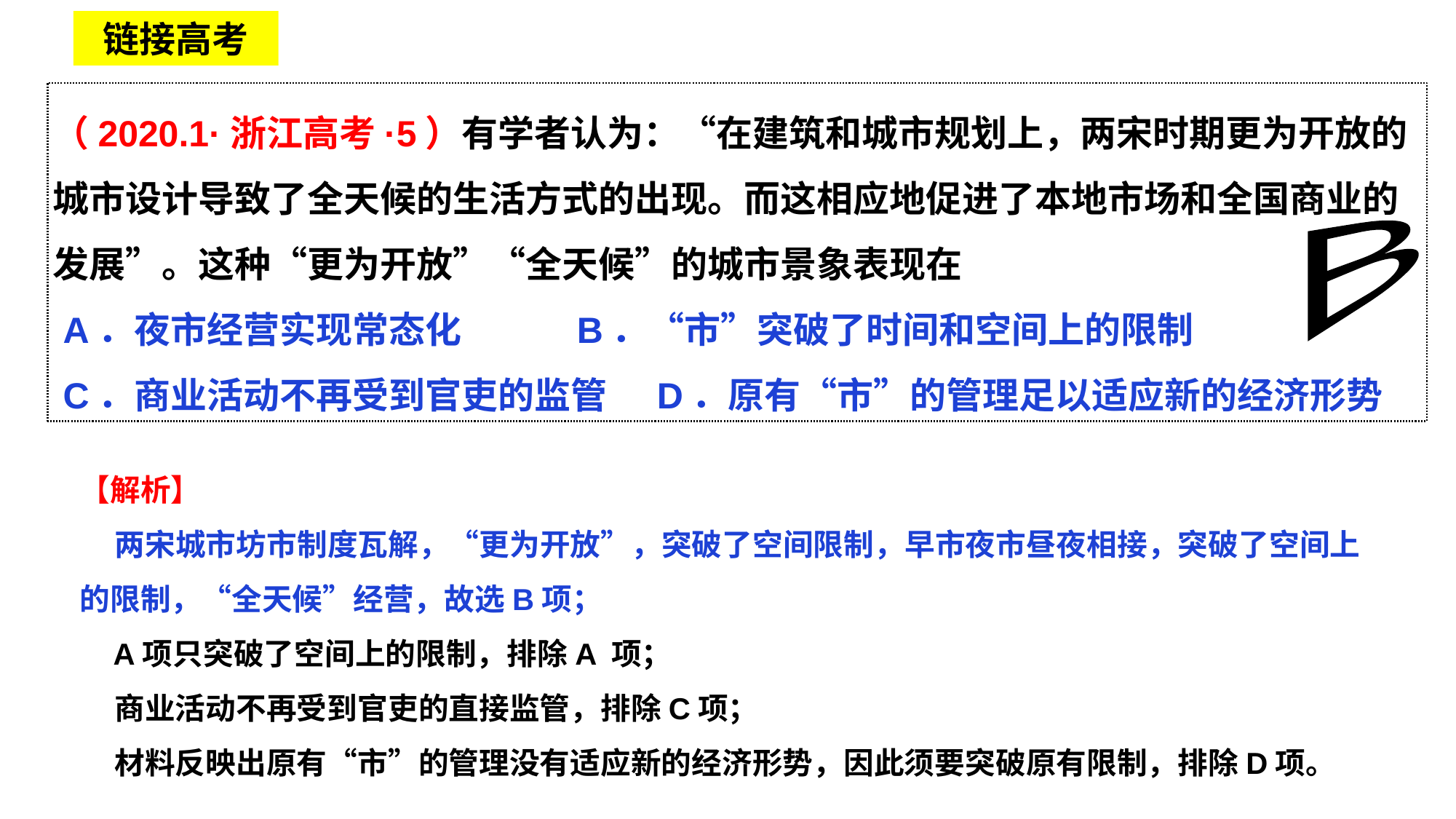

链接高考
（2020.1·浙江高考·5）有学者认为：“在建筑和城市规划上，两宋时期更为开放的城市设计导致了全天候的生活方式的出现。而这相应地促进了本地市场和全国商业的发展”。这种“更为开放”“全天候”的城市景象表现在
 A．夜市经营实现常态化             B．“市”突破了时间和空间上的限制
 C．商业活动不再受到官吏的监管     D．原有“市”的管理足以适应新的经济形势
B
【解析】
    两宋城市坊市制度瓦解，“更为开放”，突破了空间限制，早市夜市昼夜相接，突破了空间上的限制，“全天候”经营，故选B项；
    A项只突破了空间上的限制，排除A 项；
    商业活动不再受到官吏的直接监管，排除C项；
    材料反映出原有“市”的管理没有适应新的经济形势，因此须要突破原有限制，排除D项。